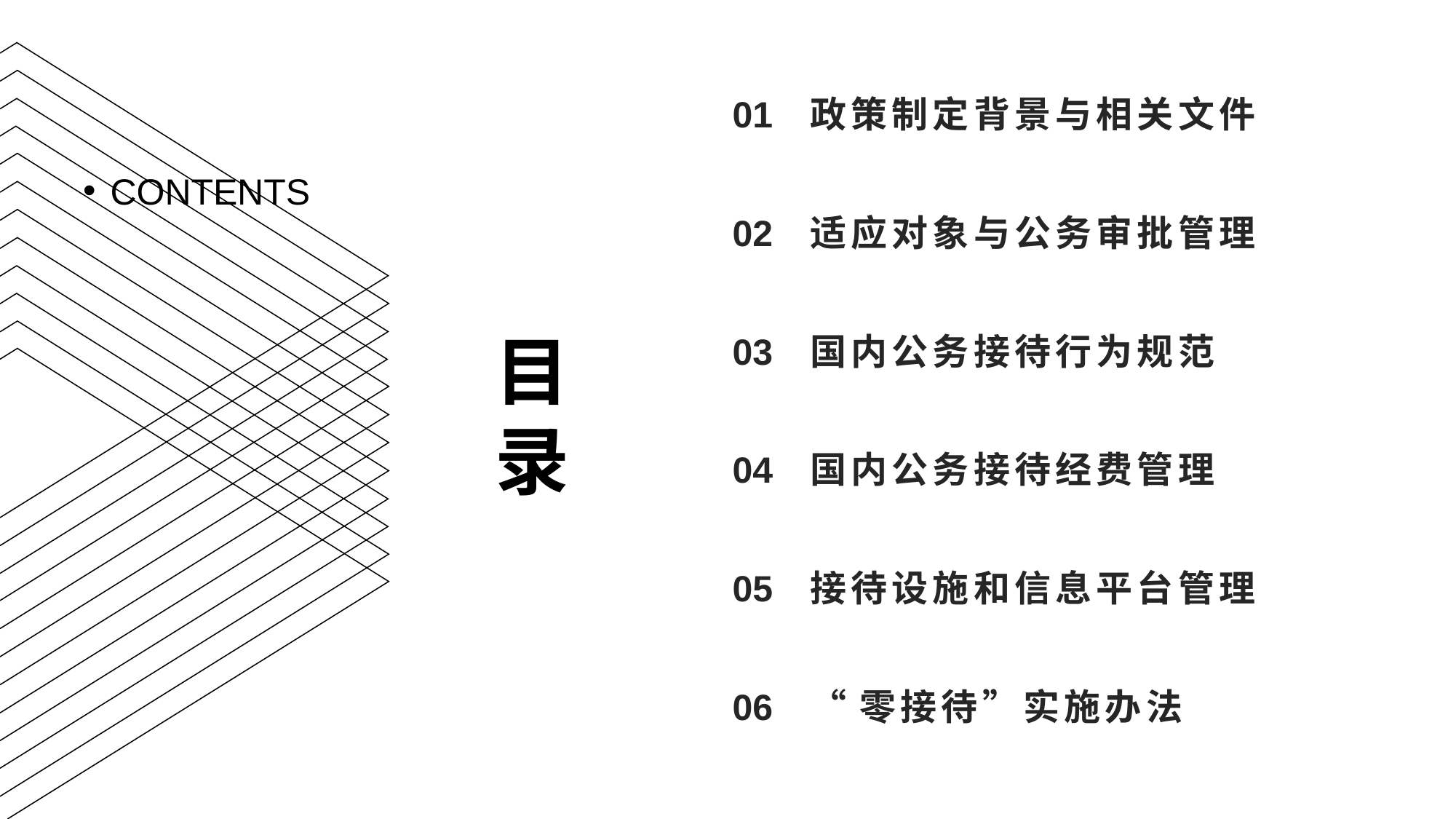

01
政策制定背景与相关文件
CONTENTS
02
适应对象与公务审批管理
# 目录
03
国内公务接待行为规范
04
国内公务接待经费管理
05
接待设施和信息平台管理
06
“零接待”实施办法